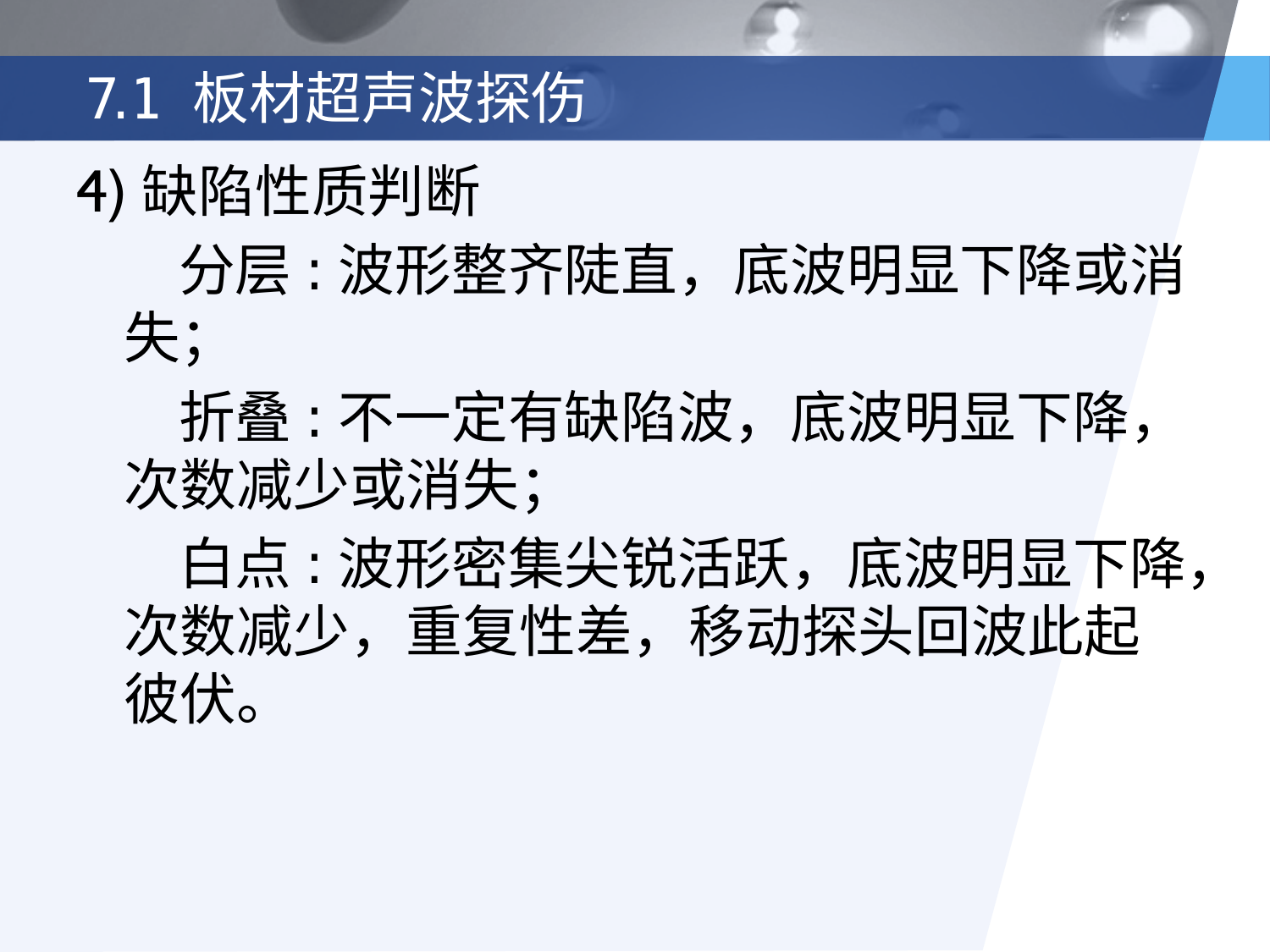

# 7.1 板材超声波探伤
4)缺陷性质判断
       分层:波形整齐陡直，底波明显下降或消失；
       折叠:不一定有缺陷波，底波明显下降，次数减少或消失；
       白点:波形密集尖锐活跃，底波明显下降，次数减少，重复性差，移动探头回波此起彼伏。